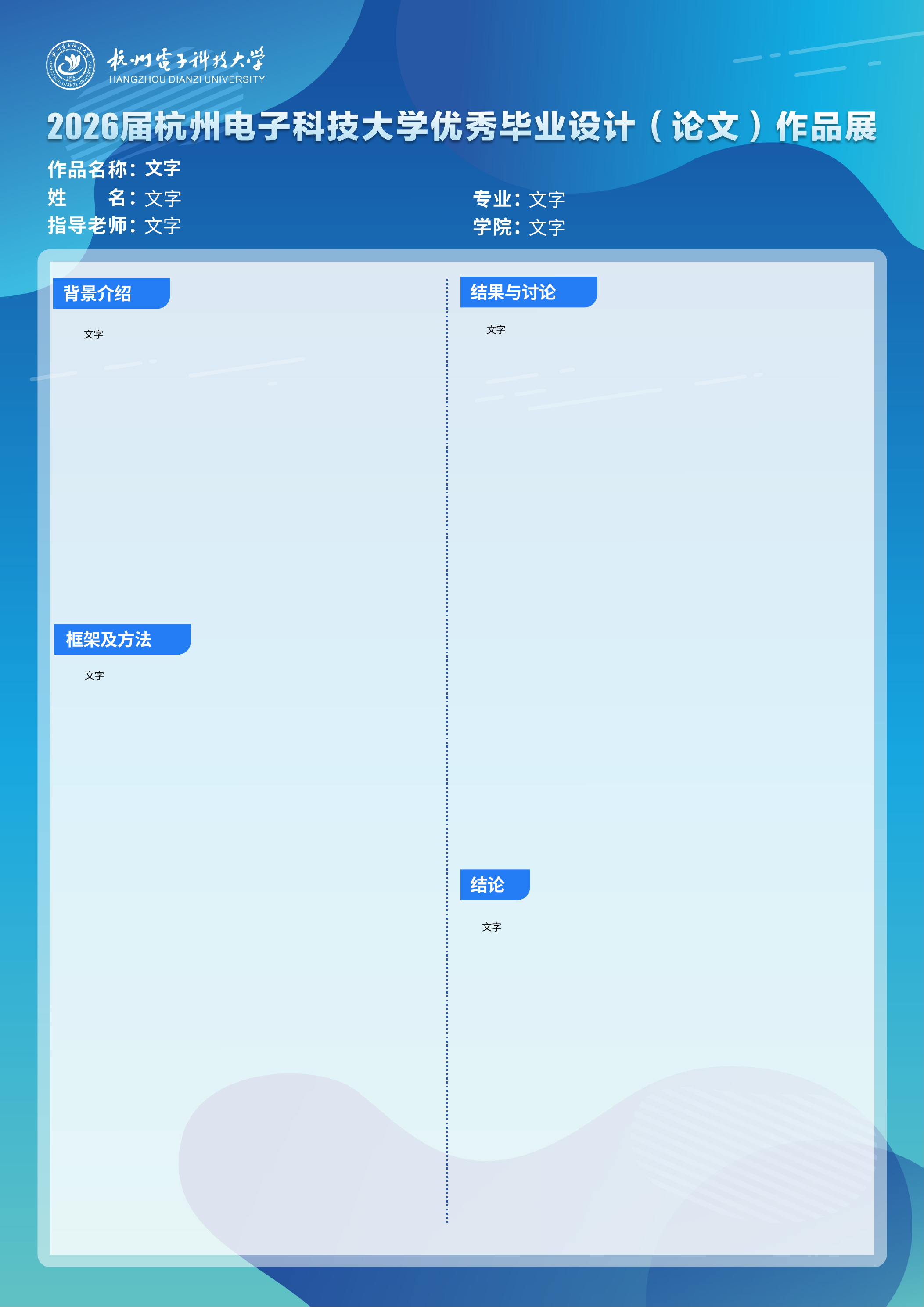

文字
文字
文字
文字
文字

结果与讨论

背景介绍
文字
文字

框架及方法
文字

结论
文字